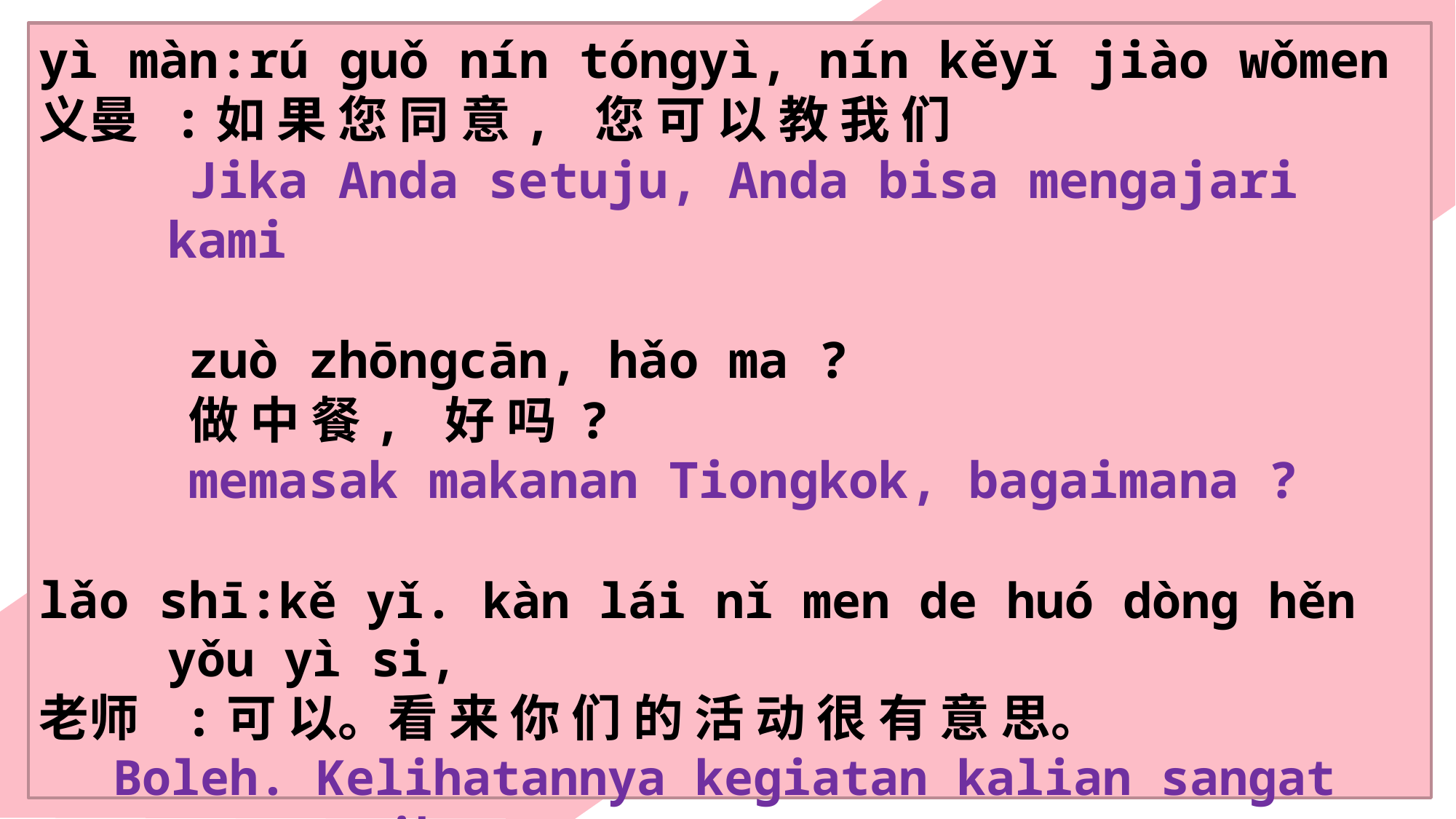

yì màn:rú guǒ nín tóngyì, nín kěyǐ jiào wǒmen
义曼  :如 果 您 同 意, 您 可 以 教 我 们
Jika Anda setuju, Anda bisa mengajari kami

zuò zhōngcān, hǎo ma ?
做 中 餐, 好 吗 ?
memasak makanan Tiongkok, bagaimana ?

lǎo shī:kě yǐ. kàn lái nǐ men de huó dòng hěn yǒu yì si,
老师   :可 以。看 来 你 们 的 活 动 很 有 意 思。
Boleh. Kelihatannya kegiatan kalian sangat menarik,